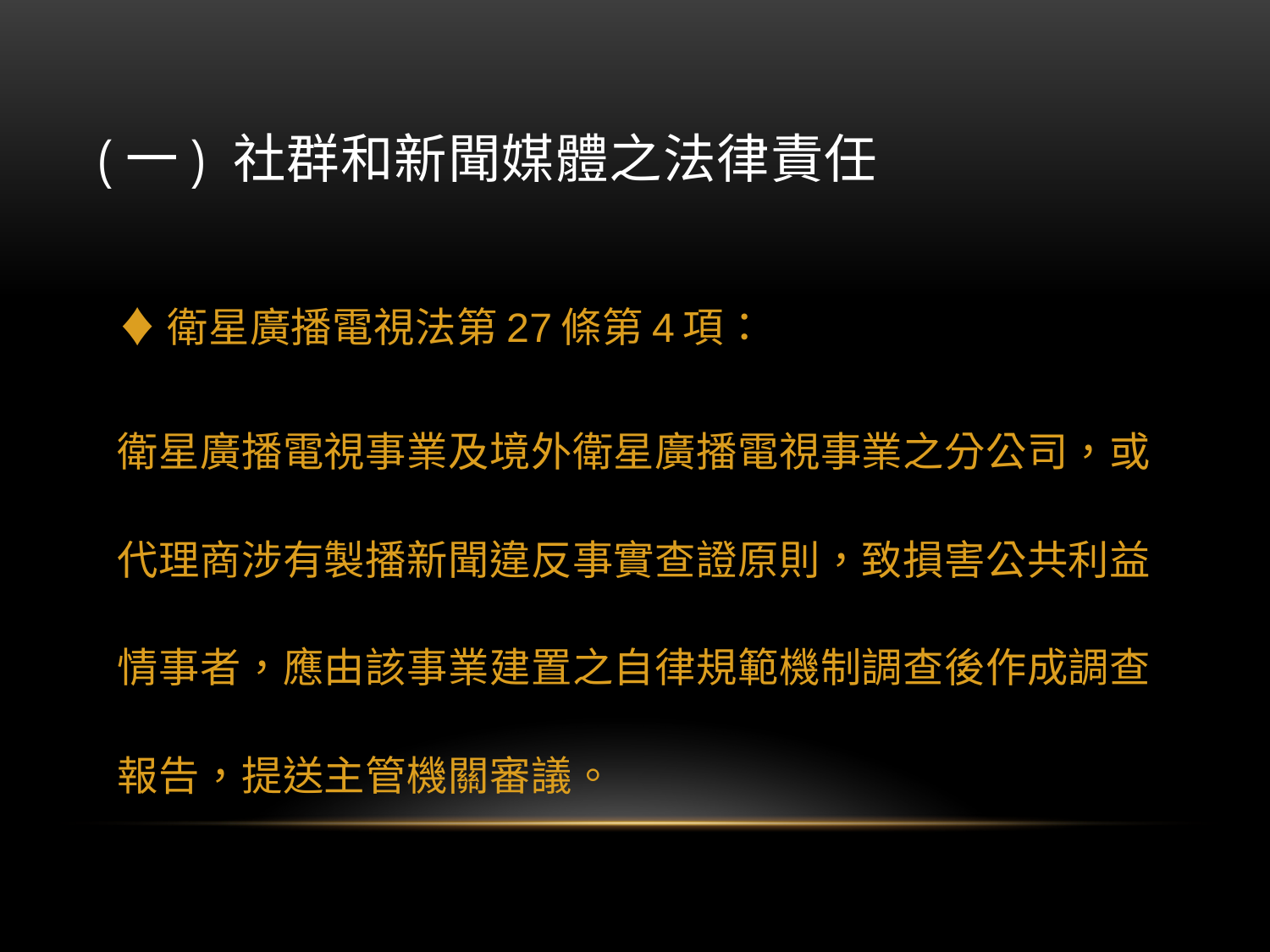

# (一) 社群和新聞媒體之法律責任
♦衛星廣播電視法第27條第4項：
衛星廣播電視事業及境外衛星廣播電視事業之分公司，或代理商涉有製播新聞違反事實查證原則，致損害公共利益情事者，應由該事業建置之自律規範機制調查後作成調查報告，提送主管機關審議。